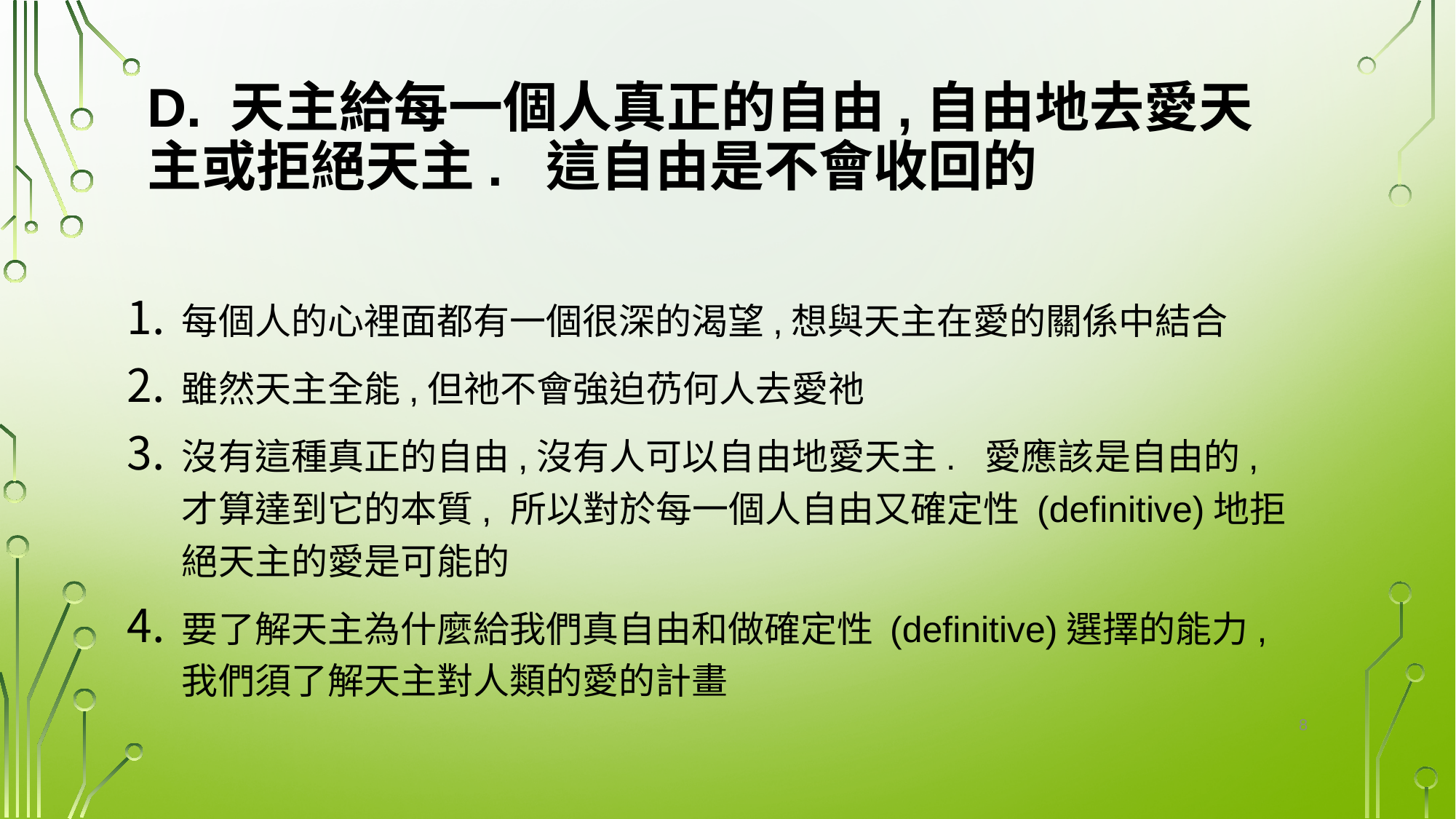

# D. 天主給每一個人真正的自由,自由地去愛天主或拒絕天主.  這自由是不會收回的
每個人的心裡面都有一個很深的渴望,想與天主在愛的關係中結合
雖然天主全能,但祂不會強迫芿何人去愛祂
沒有這種真正的自由,沒有人可以自由地愛天主.  愛應該是自由的,才算達到它的本質, 所以對於每一個人自由又確定性 (definitive)地拒絕天主的愛是可能的
要了解天主為什麼給我們真自由和做確定性 (definitive)選擇的能力,我們須了解天主對人類的愛的計畫
8